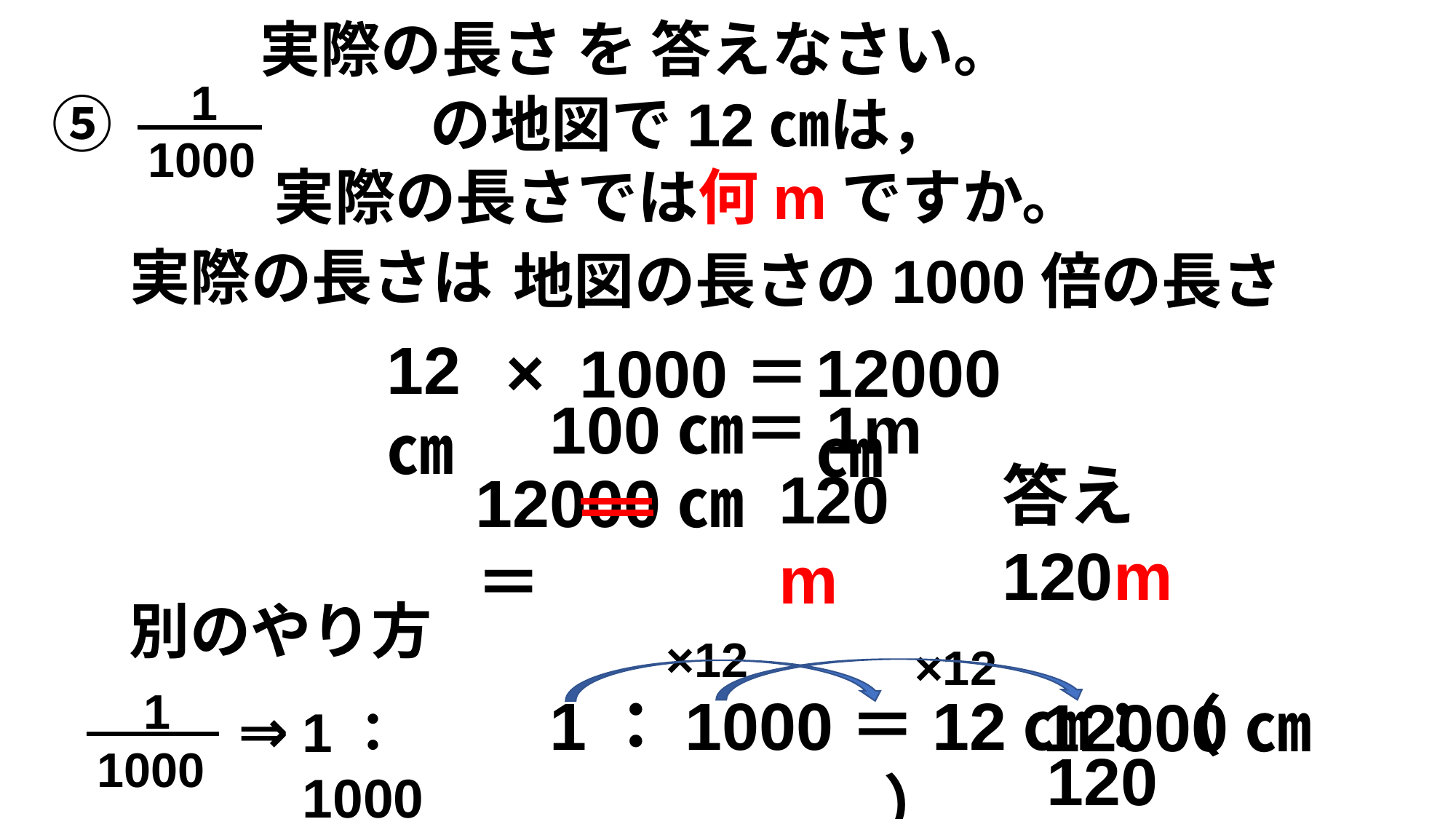

実際の長さ を 答えなさい。
1
1000
⑤　　　　　の地図で12㎝は，
               実際の長さでは何mですか。
実際の長さは
地図の長さの1000倍の長さ
12㎝
×
12000㎝
1000＝
100㎝＝1m
答え　120m
120m
12000㎝＝
別のやり方
×12
×12

1：1000＝12㎝：（　　　　　　　）
12000㎝
1
1000
⇒
1：1000
120m